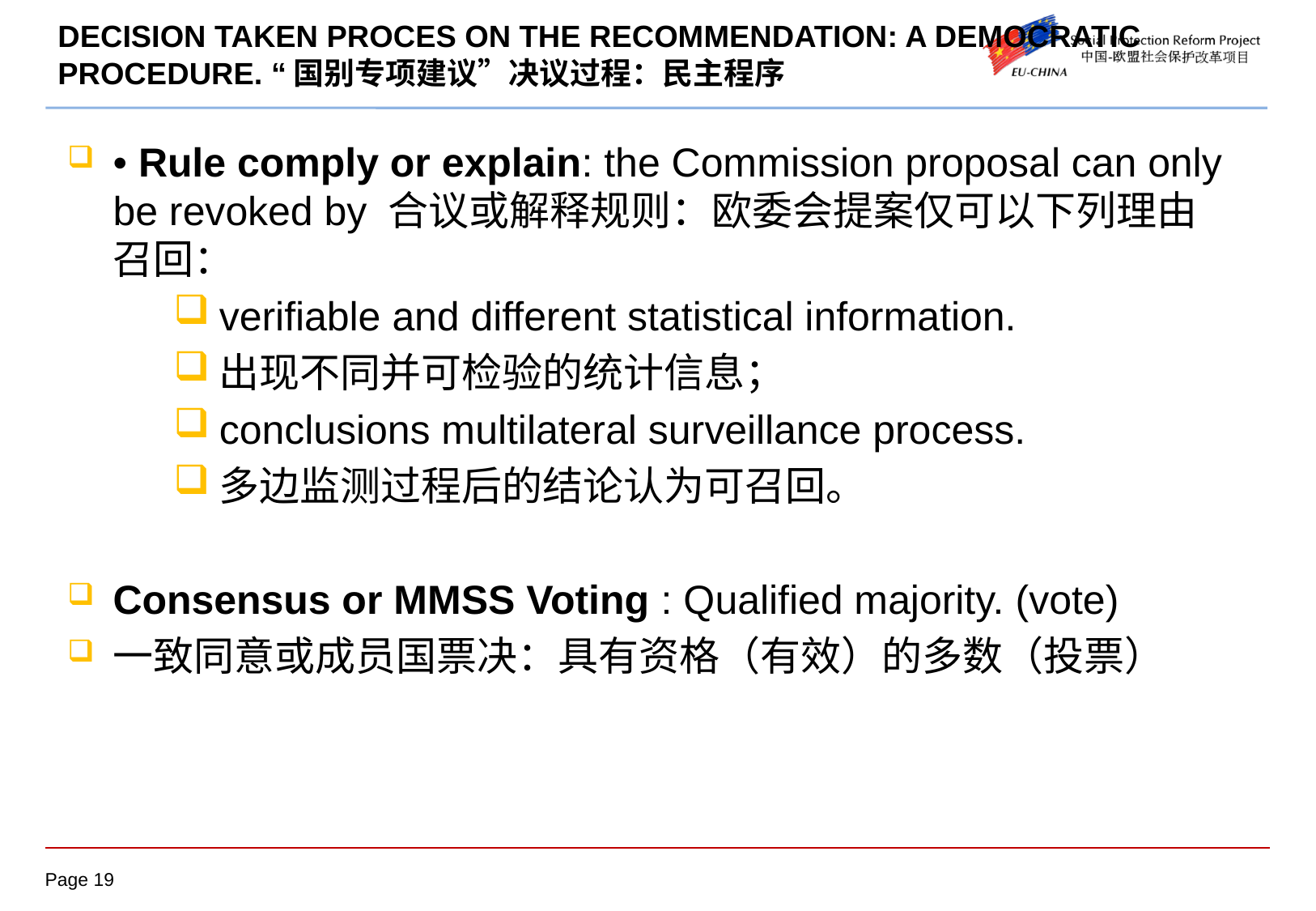

# DECISION TAKEN PROCES ON THE RECOMMENDATION: A DEMOCRATIC PROCEDURE. “国别专项建议”决议过程：民主程序
• Rule comply or explain: the Commission proposal can only be revoked by 合议或解释规则：欧委会提案仅可以下列理由召回：
verifiable and different statistical information.
出现不同并可检验的统计信息；
conclusions multilateral surveillance process.
多边监测过程后的结论认为可召回。

Consensus or MMSS Voting : Qualified majority. (vote)
一致同意或成员国票决：具有资格（有效）的多数（投票）